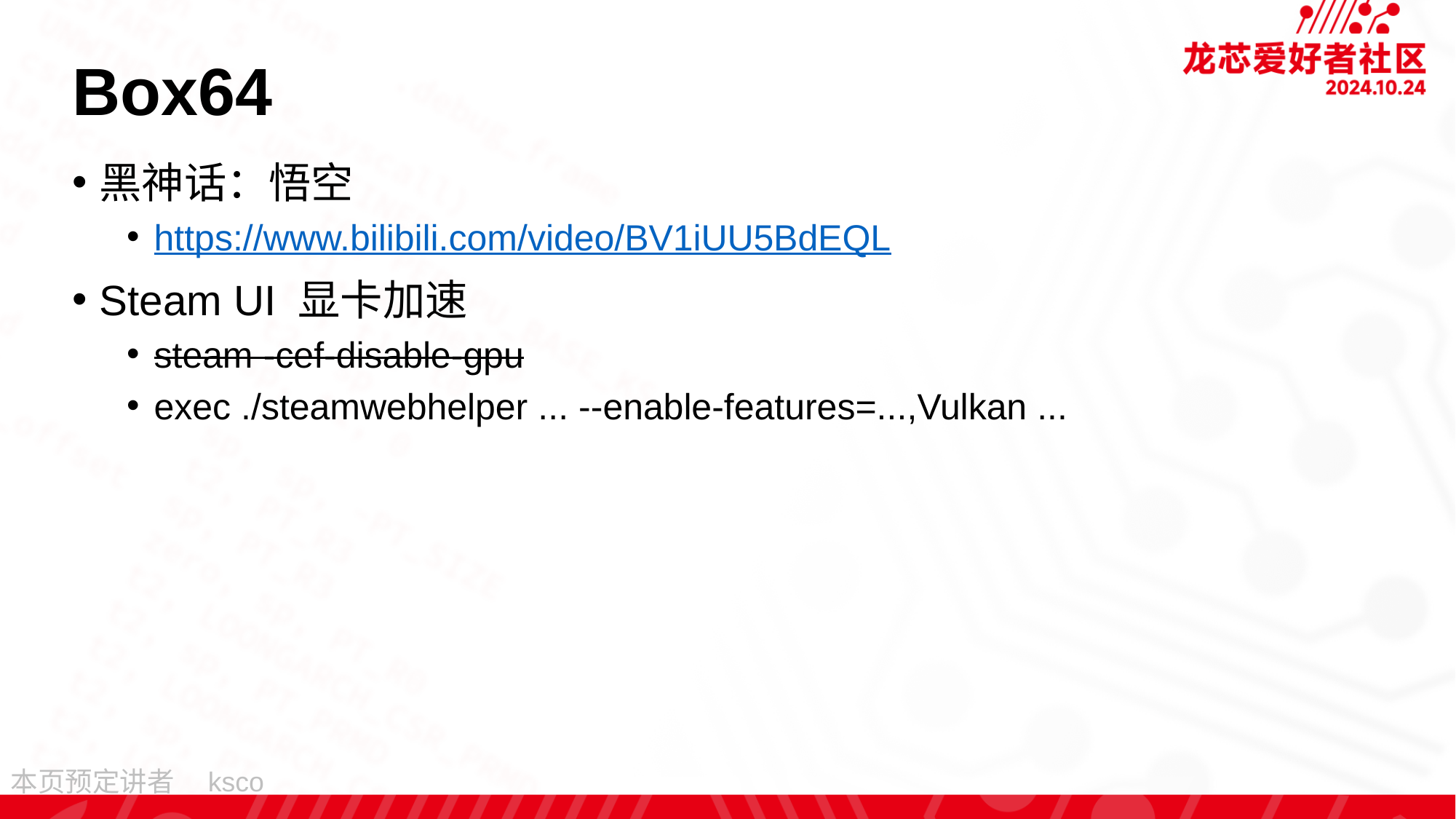

# Box64
黑神话：悟空
https://www.bilibili.com/video/BV1iUU5BdEQL
Steam UI 显卡加速
steam -cef-disable-gpu
exec ./steamwebhelper ... --enable-features=...,Vulkan ...
ksco